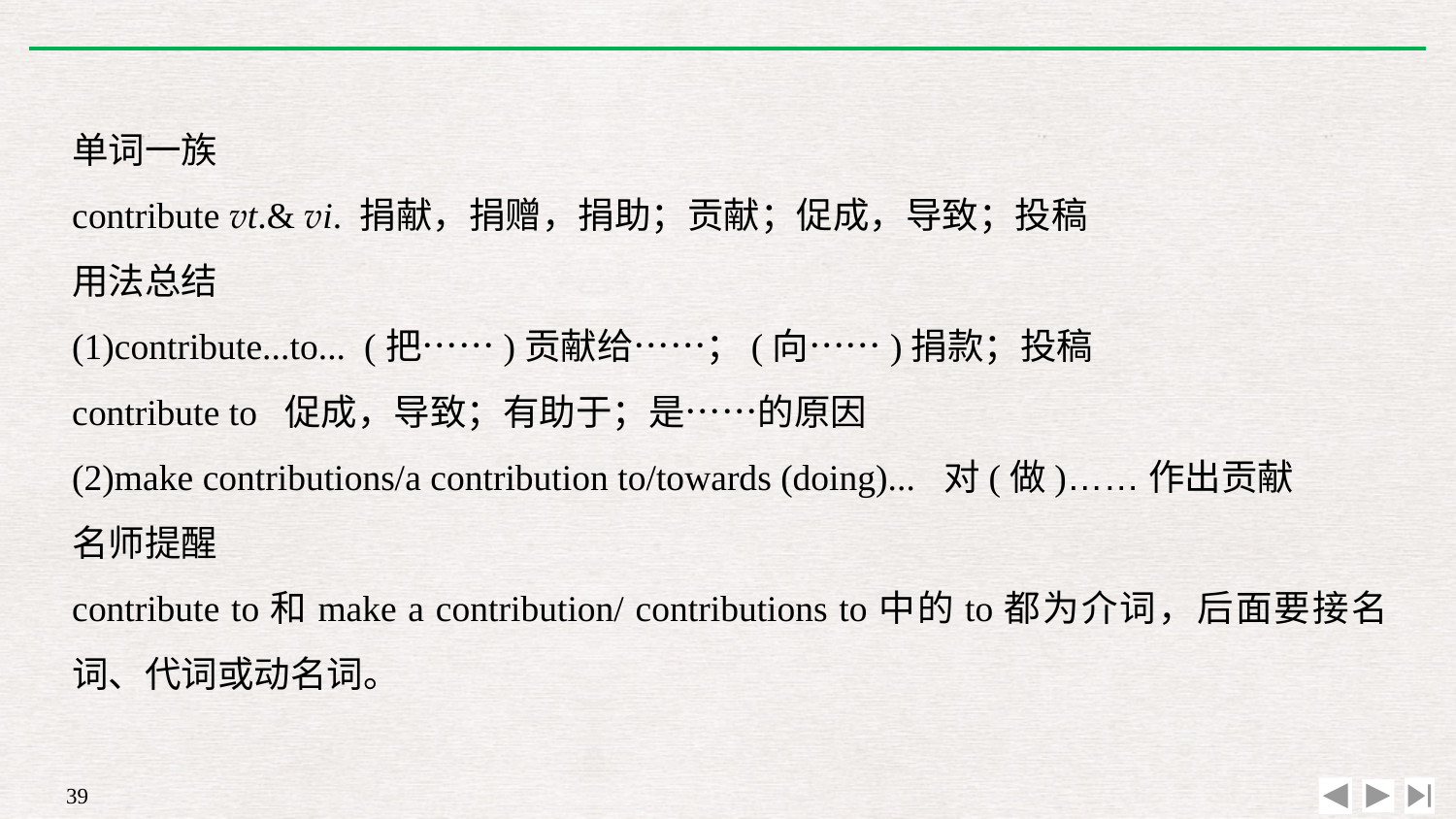

单词一族
contribute vt.& vi. 捐献，捐赠，捐助；贡献；促成，导致；投稿
用法总结
(1)contribute...to...  (把……)贡献给……；(向……)捐款；投稿
contribute to  促成，导致；有助于；是……的原因
(2)make contributions/a contribution to/towards (doing)...  对(做)……作出贡献
名师提醒
contribute to和make a contribution/ contributions to中的to都为介词，后面要接名词、代词或动名词。